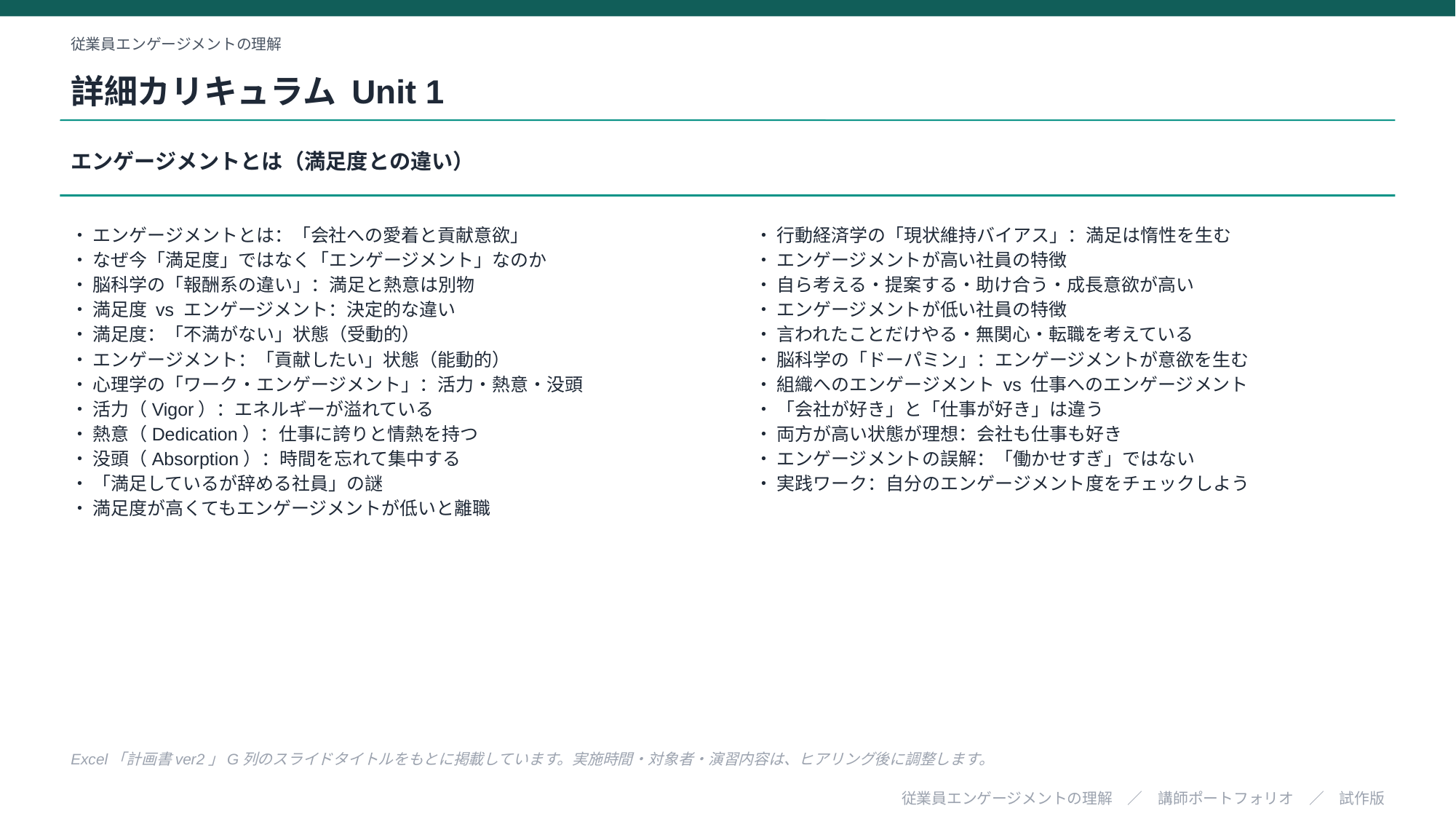

従業員エンゲージメントの理解
詳細カリキュラム Unit 1

エンゲージメントとは（満足度との違い）

・ エンゲージメントとは：「会社への愛着と貢献意欲」
・ なぜ今「満足度」ではなく「エンゲージメント」なのか
・ 脳科学の「報酬系の違い」：満足と熱意は別物
・ 満足度 vs エンゲージメント：決定的な違い
・ 満足度：「不満がない」状態（受動的）
・ エンゲージメント：「貢献したい」状態（能動的）
・ 心理学の「ワーク・エンゲージメント」：活力・熱意・没頭
・ 活力（Vigor）：エネルギーが溢れている
・ 熱意（Dedication）：仕事に誇りと情熱を持つ
・ 没頭（Absorption）：時間を忘れて集中する
・ 「満足しているが辞める社員」の謎
・ 満足度が高くてもエンゲージメントが低いと離職
・ 行動経済学の「現状維持バイアス」：満足は惰性を生む
・ エンゲージメントが高い社員の特徴
・ 自ら考える・提案する・助け合う・成長意欲が高い
・ エンゲージメントが低い社員の特徴
・ 言われたことだけやる・無関心・転職を考えている
・ 脳科学の「ドーパミン」：エンゲージメントが意欲を生む
・ 組織へのエンゲージメント vs 仕事へのエンゲージメント
・ 「会社が好き」と「仕事が好き」は違う
・ 両方が高い状態が理想：会社も仕事も好き
・ エンゲージメントの誤解：「働かせすぎ」ではない
・ 実践ワーク：自分のエンゲージメント度をチェックしよう
Excel「計画書ver2」G列のスライドタイトルをもとに掲載しています。実施時間・対象者・演習内容は、ヒアリング後に調整します。
従業員エンゲージメントの理解　／　講師ポートフォリオ　／　試作版